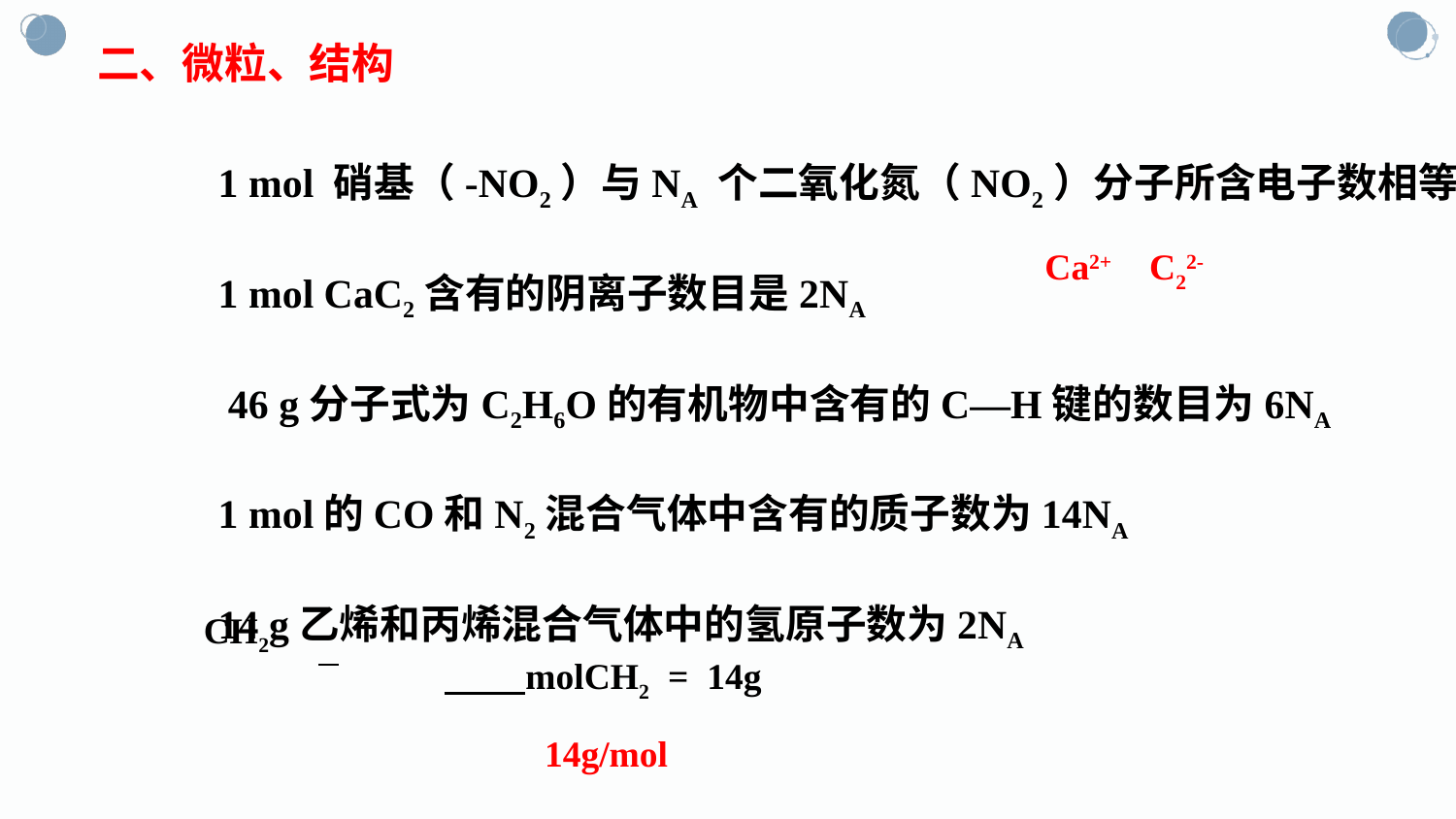

二、微粒、结构
1 mol 硝基（-NO2）与NA 个二氧化氮（NO2）分子所含电子数相等
1 mol CaC2含有的阴离子数目是2NA
 46 g分子式为C2H6O的有机物中含有的C—H键的数目为6NA
1 mol的CO和N2混合气体中含有的质子数为14NA
14 g乙烯和丙烯混合气体中的氢原子数为2NA

 Ca2+       C22-
CH2

        molCH2  =  14g
14g/mol